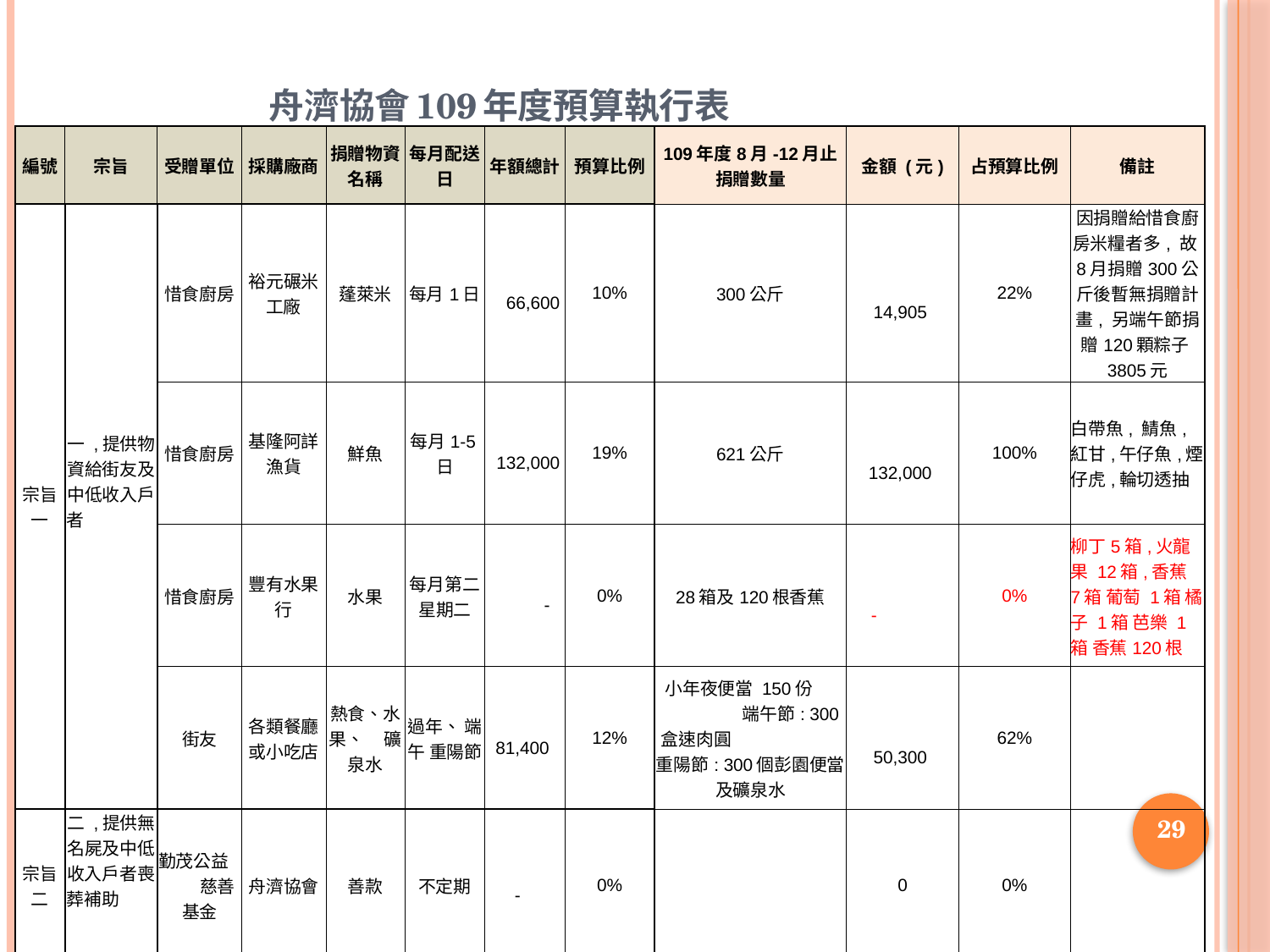

# 舟濟協會109年度預算執行表
| 編號 | 宗旨 | 受贈單位 | 採購廠商 | 捐贈物資名稱 | 每月配送日 | 年額總計 | 預算比例 | 109年度8月-12月止捐贈數量 | 金額 (元) | 占預算比例 | 備註 |
| --- | --- | --- | --- | --- | --- | --- | --- | --- | --- | --- | --- |
| 宗旨一 | 一 ,提供物資給街友及中低收入戶者 | 惜食廚房 | 裕元碾米工廠 | 蓬萊米 | 每月1日 | 66,600 | 10% | 300公斤 | 14,905 | 22% | 因捐贈給惜食廚房米糧者多, 故8月捐贈300公斤後暫無捐贈計畫, 另端午節捐贈120顆粽子3805元 |
|  |  | 惜食廚房 | 基隆阿詳漁貨 | 鮮魚 | 每月1-5日 | 132,000 | 19% | 621公斤 | 132,000 | 100% | 白帶魚, 鯖魚,紅甘,午仔魚,煙仔虎,輪切透抽 |
|  |  | 惜食廚房 | 豐有水果行 | 水果 | 每月第二星期二 | - | 0% | 28箱及120根香蕉 | - | 0% | 柳丁5箱,火龍果 12箱,香蕉 7箱 葡萄 1箱 橘子 1箱 芭樂 1箱 香蕉120根 |
|  |  | 街友 | 各類餐廳或小吃店 | 熱食、水果、 礦泉水 | 過年、 端午 重陽節 | 81,400 | 12% | 小年夜便當 150份 端午節: 300盒速肉圓 重陽節: 300個彭園便當及礦泉水 | 50,300 | 62% |  |
| 宗旨二 | 二 ,提供無名屍及中低收入戶者喪葬補助 | 勤茂公益 慈善基金 | 舟濟協會 | 善款 | 不定期 | - | 0% |  | 0 | 0% |  |
29